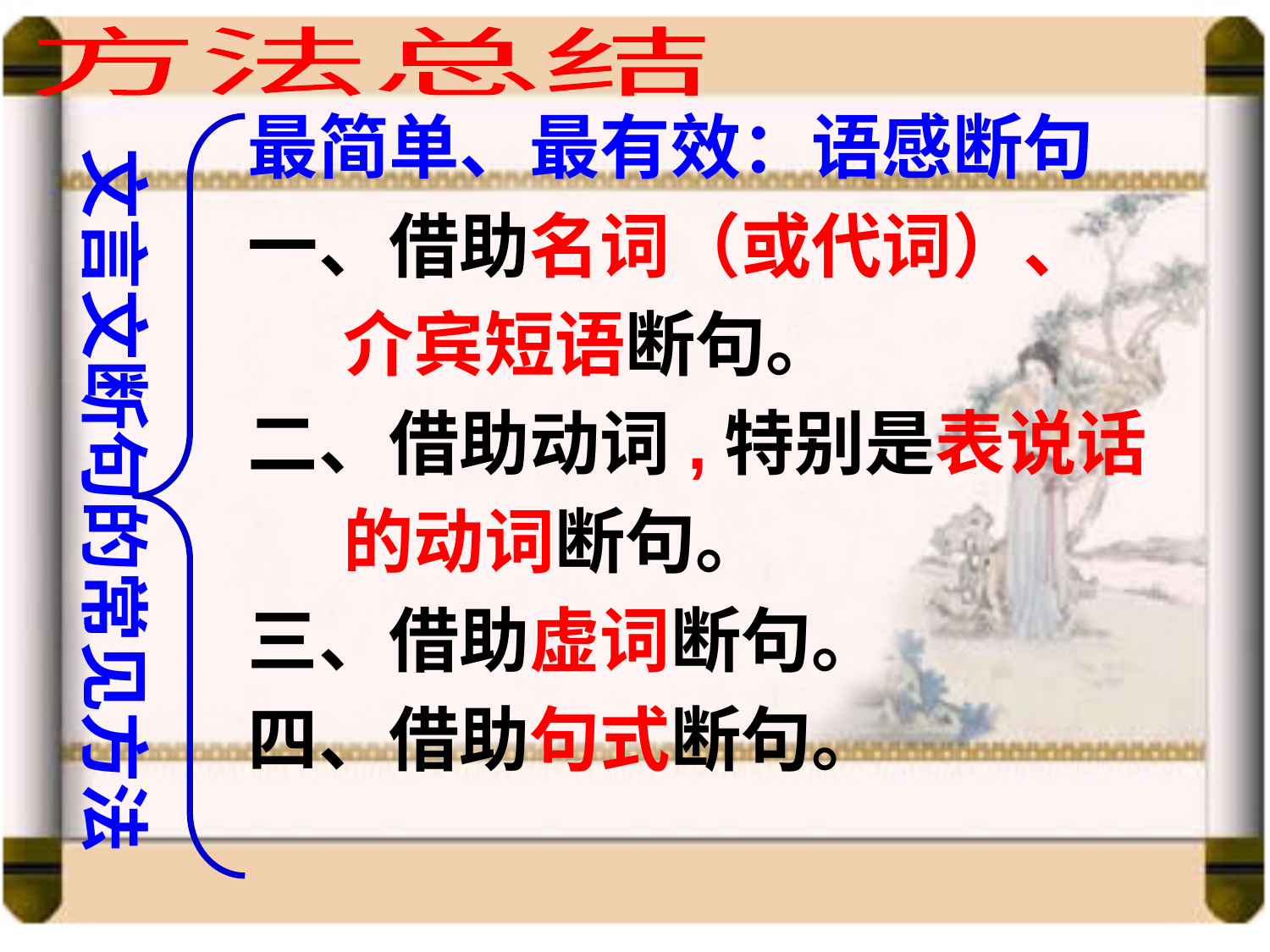

方法总结
最简单、最有效：语感断句
一、借助名词（或代词）、
    介宾短语断句。
二、借助动词,特别是表说话
    的动词断句。
三、借助虚词断句。
四、借助句式断句。

文言文断句的常见方法
14